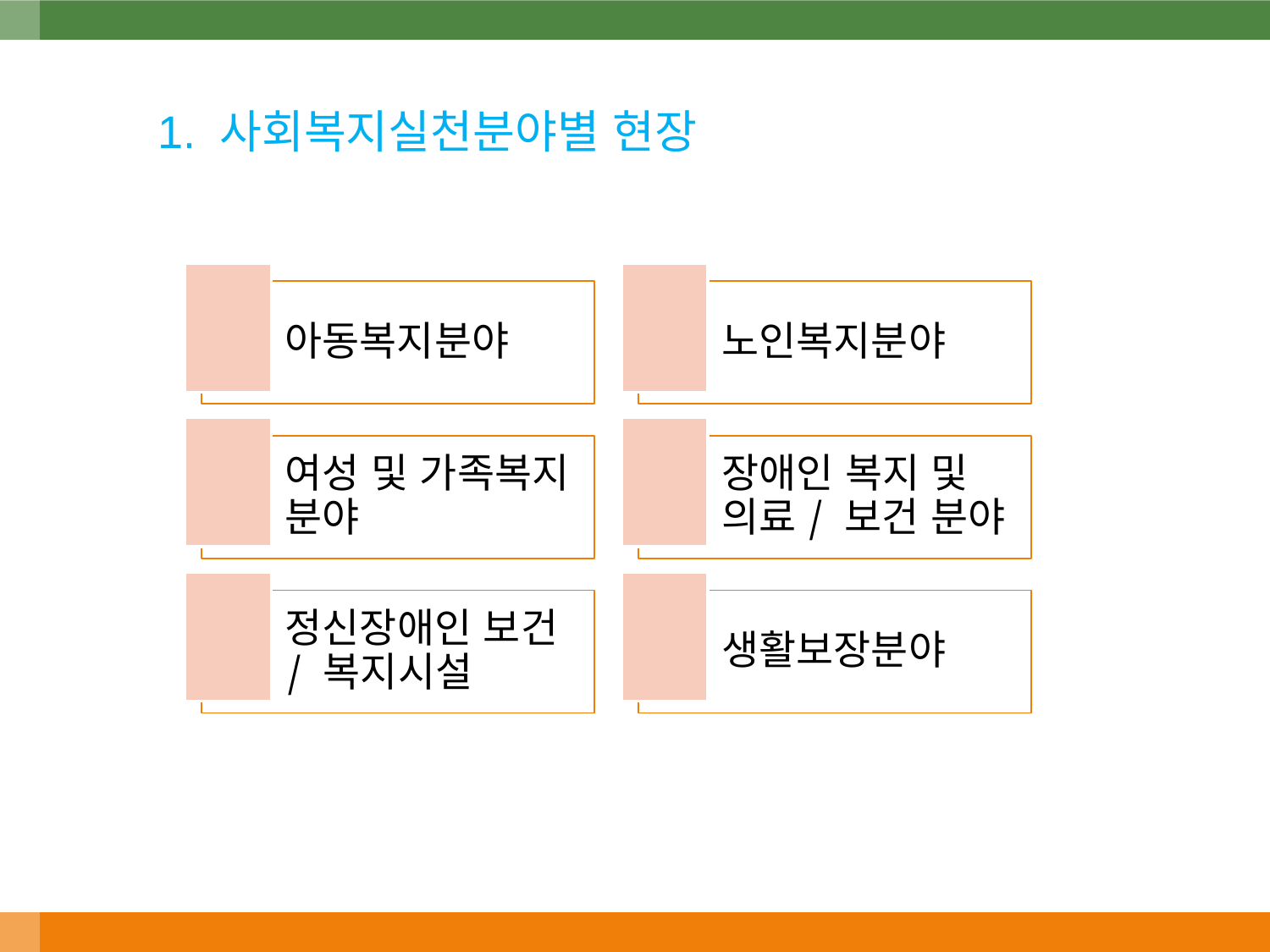

1. 사회복지실천분야별 현장

아동복지분야
노인복지분야
여성 및 가족복지 분야
장애인 복지 및 의료/ 보건 분야
정신장애인 보건/ 복지시설
생활보장분야